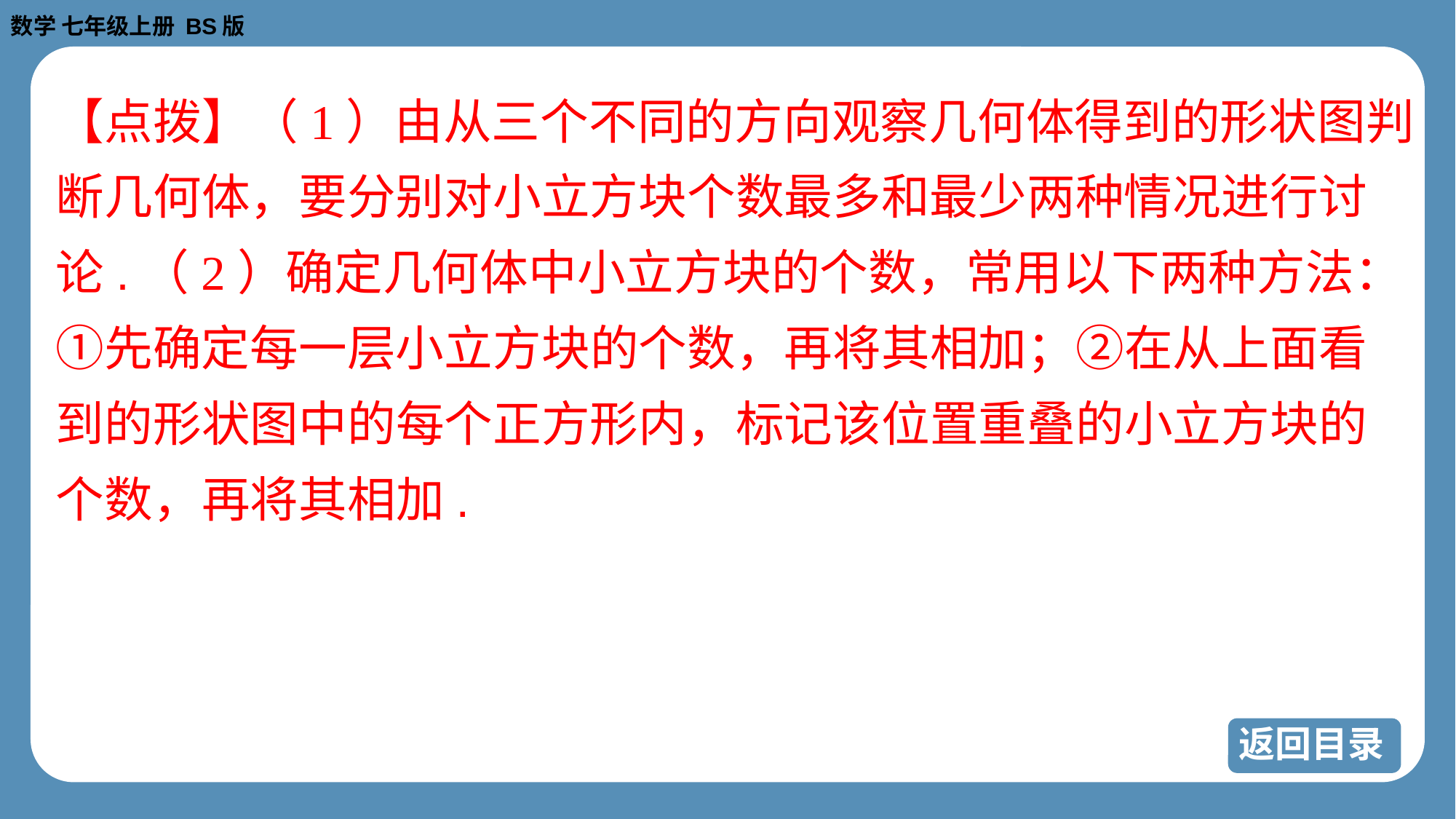

【点拨】（1）由从三个不同的方向观察几何体得到的形状图判
断几何体，要分别对小立方块个数最多和最少两种情况进行讨
论.（2）确定几何体中小立方块的个数，常用以下两种方法：
①先确定每一层小立方块的个数，再将其相加；②在从上面看
到的形状图中的每个正方形内，标记该位置重叠的小立方块的
个数，再将其相加.